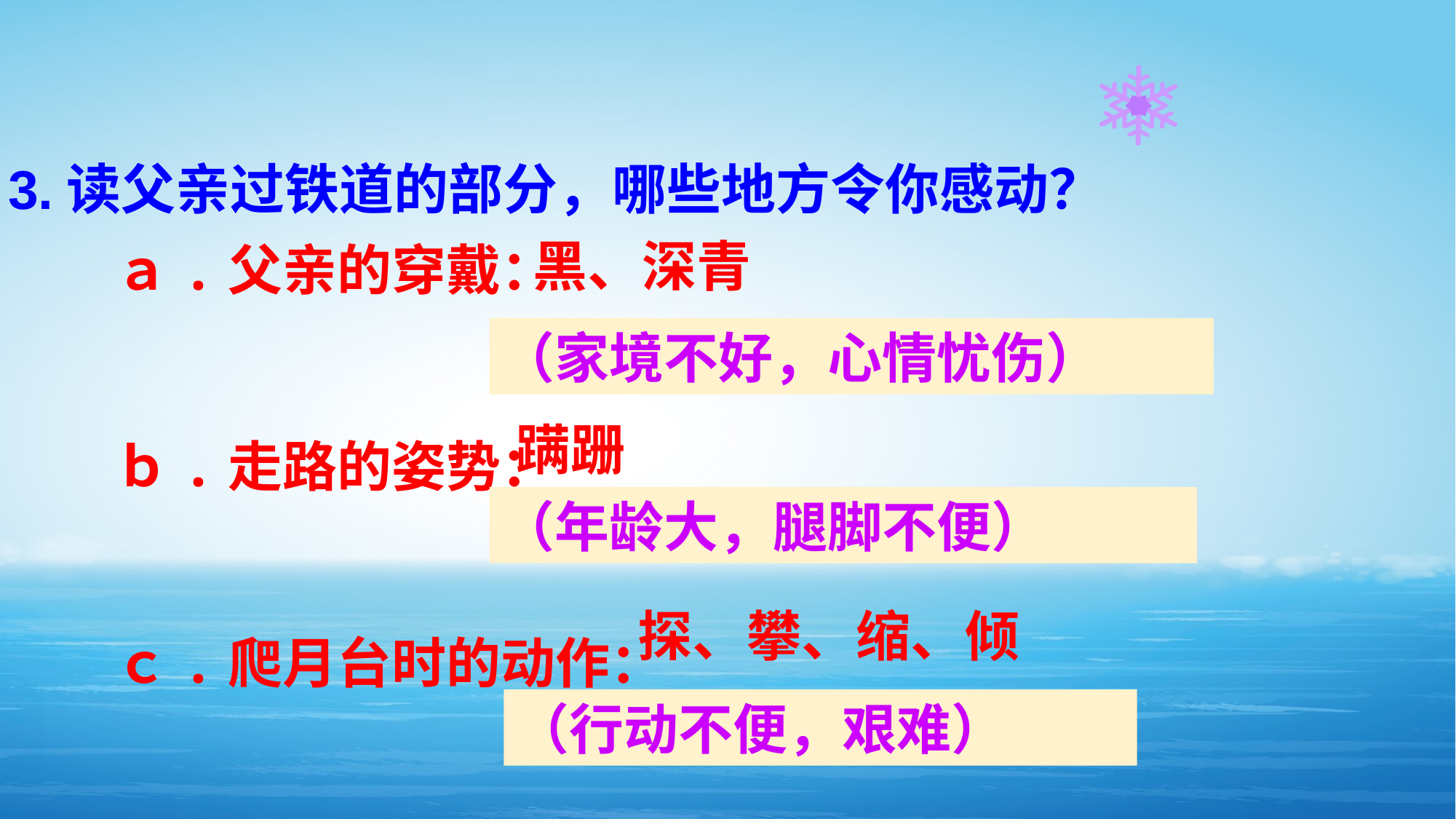

ａ.父亲的穿戴：
ｂ.走路的姿势：
ｃ.爬月台时的动作：
3.读父亲过铁道的部分，哪些地方令你感动？
黑、深青
（家境不好，心情忧伤）
蹒跚
（年龄大，腿脚不便）
探、攀、缩、倾
（行动不便，艰难）